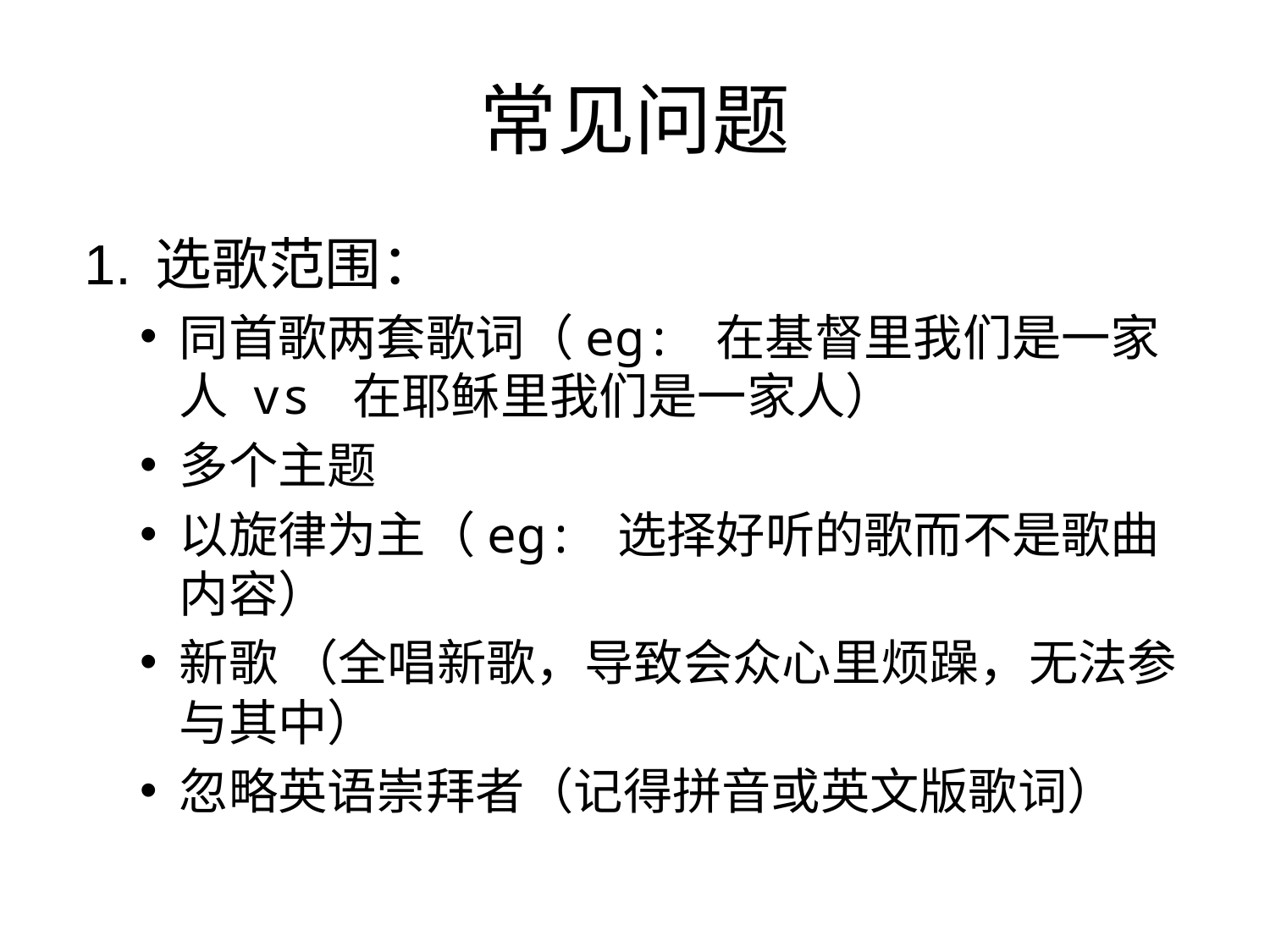

# 常见问题
选歌范围：
同首歌两套歌词（eg: 在基督里我们是一家人 vs 在耶稣里我们是一家人）
多个主题
以旋律为主（eg: 选择好听的歌而不是歌曲内容）
新歌 （全唱新歌，导致会众心里烦躁，无法参与其中）
忽略英语崇拜者（记得拼音或英文版歌词）